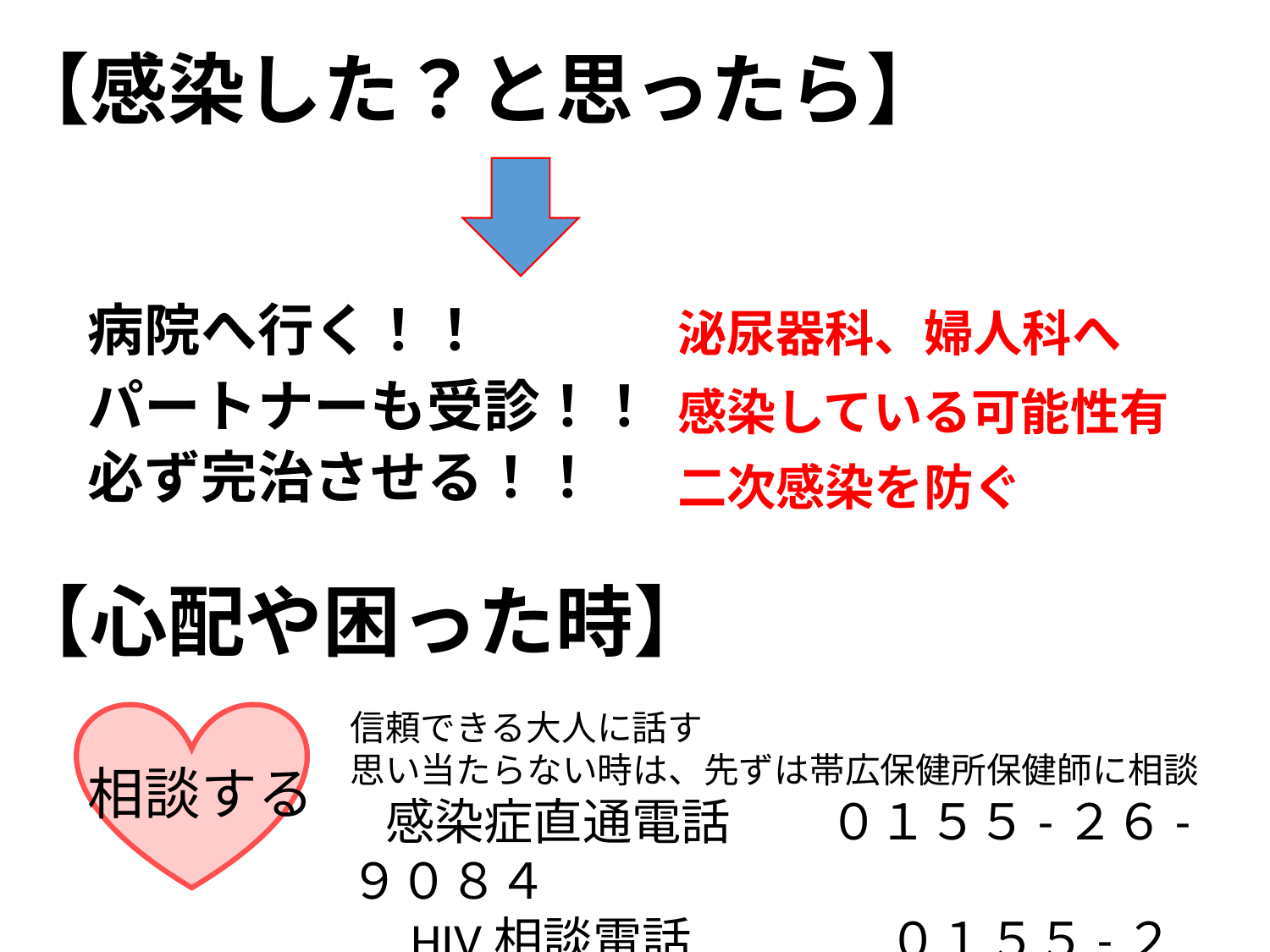

【感染した？と思ったら】

病院へ行く！！
泌尿器科、婦人科へ
パートナーも受診！！
感染している可能性有
必ず完治させる！！
二次感染を防ぐ
【心配や困った時】
信頼できる大人に話す
思い当たらない時は、先ずは帯広保健所保健師に相談
　感染症直通電話　　０１５５-２６-９０８４
　HIV相談電話　　　　０１５５-２１-６３９９

相談する